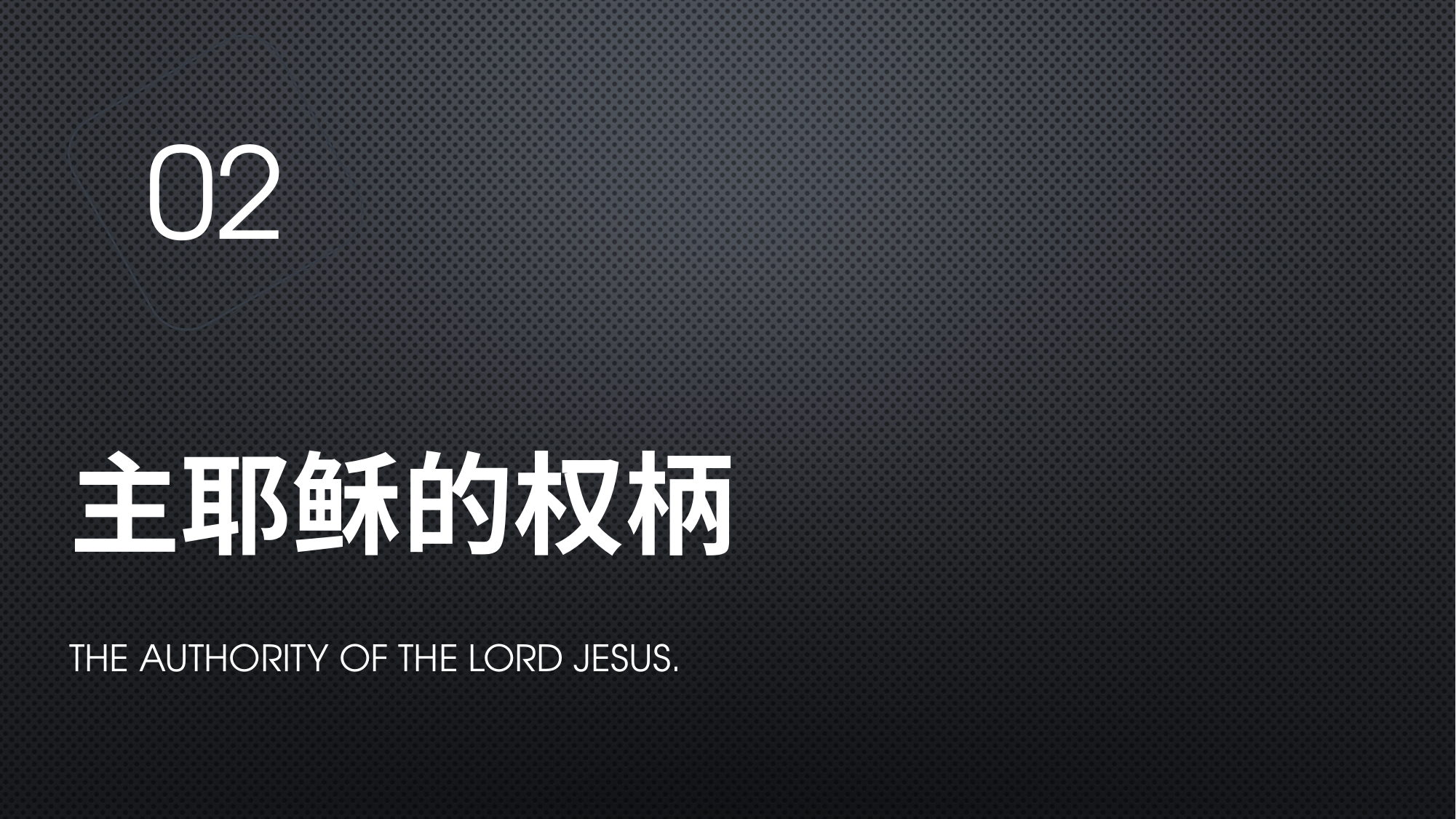

02
# 主耶稣的权柄
The authority of the Lord Jesus.